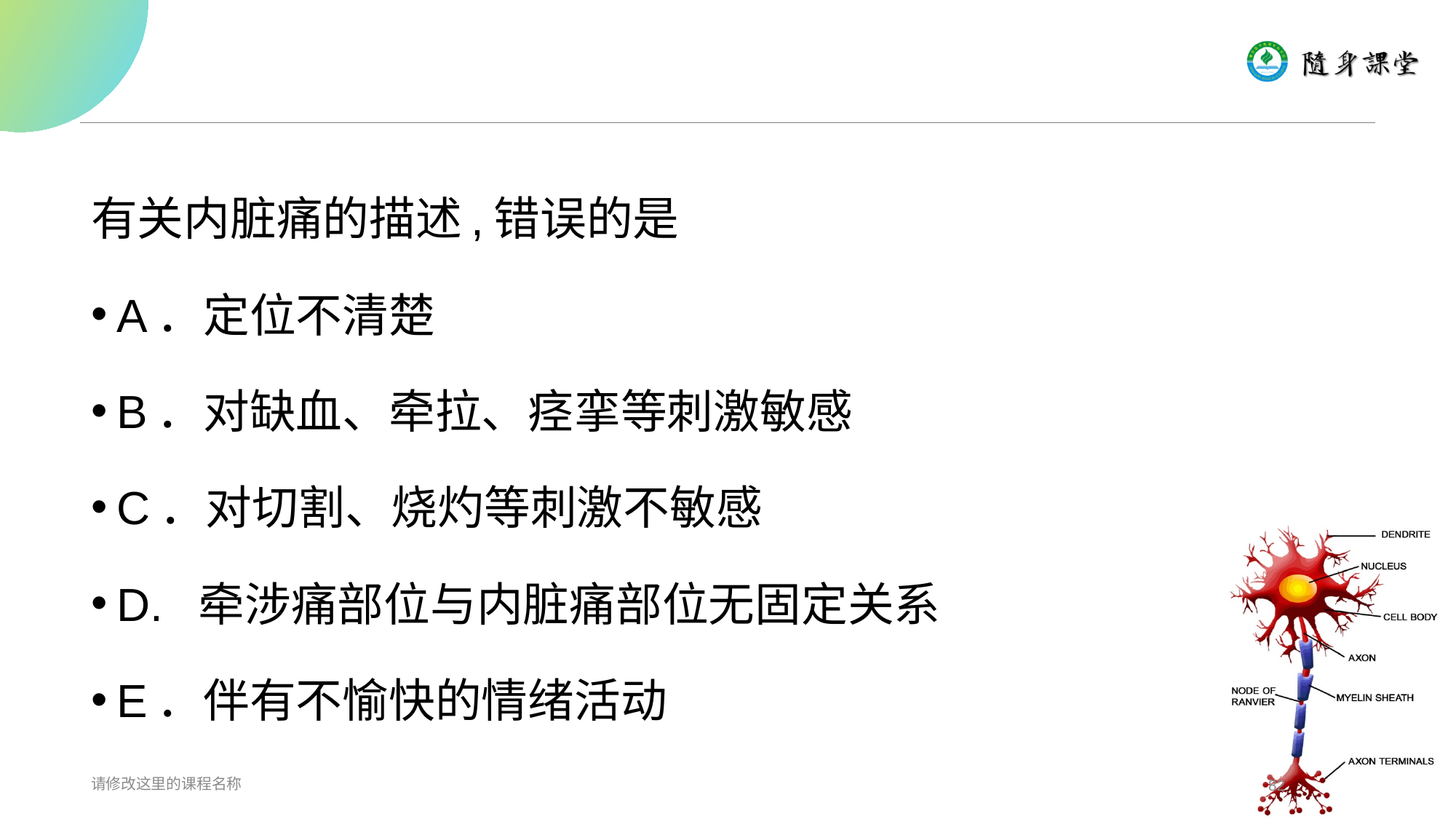

#
有关内脏痛的描述,错误的是
A．定位不清楚
B．对缺血、牵拉、痉挛等刺激敏感
C．对切割、烧灼等刺激不敏感
D.  牵涉痛部位与内脏痛部位无固定关系
E．伴有不愉快的情绪活动
请修改这里的课程名称
82